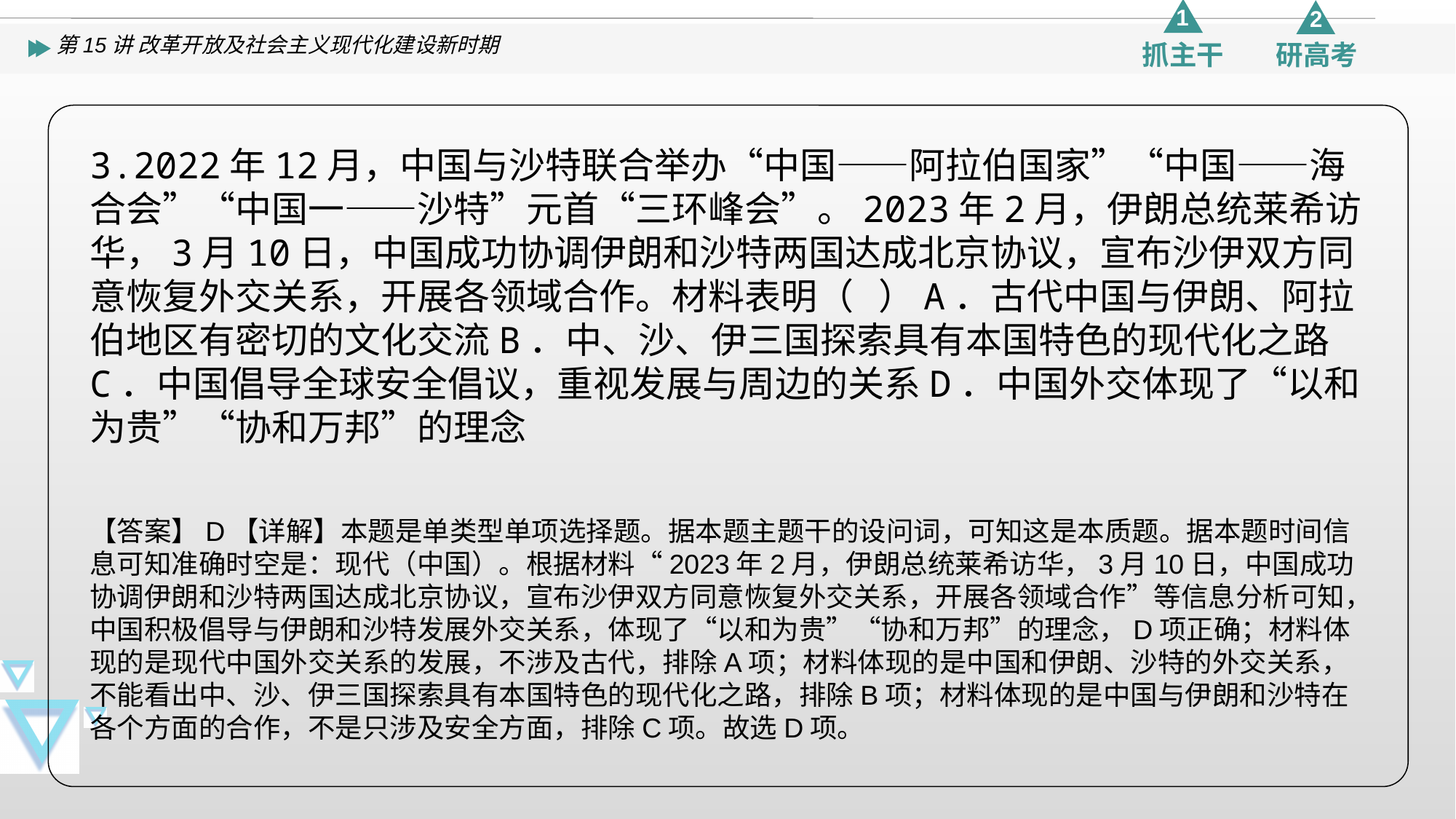

3.2022年12月，中国与沙特联合举办“中国——阿拉伯国家”“中国——海合会”“中国一——沙特”元首“三环峰会”。2023年2月，伊朗总统莱希访华，3月10日，中国成功协调伊朗和沙特两国达成北京协议，宣布沙伊双方同意恢复外交关系，开展各领域合作。材料表明（   ）A．古代中国与伊朗、阿拉伯地区有密切的文化交流B．中、沙、伊三国探索具有本国特色的现代化之路C．中国倡导全球安全倡议，重视发展与周边的关系D．中国外交体现了“以和为贵”“协和万邦”的理念

【答案】D【详解】本题是单类型单项选择题。据本题主题干的设问词，可知这是本质题。据本题时间信息可知准确时空是：现代（中国）。根据材料“2023年2月，伊朗总统莱希访华，3月10日，中国成功协调伊朗和沙特两国达成北京协议，宣布沙伊双方同意恢复外交关系，开展各领域合作”等信息分析可知，中国积极倡导与伊朗和沙特发展外交关系，体现了“以和为贵”“协和万邦”的理念，D项正确；材料体现的是现代中国外交关系的发展，不涉及古代，排除A项；材料体现的是中国和伊朗、沙特的外交关系，不能看出中、沙、伊三国探索具有本国特色的现代化之路，排除B项；材料体现的是中国与伊朗和沙特在各个方面的合作，不是只涉及安全方面，排除C项。故选D项。